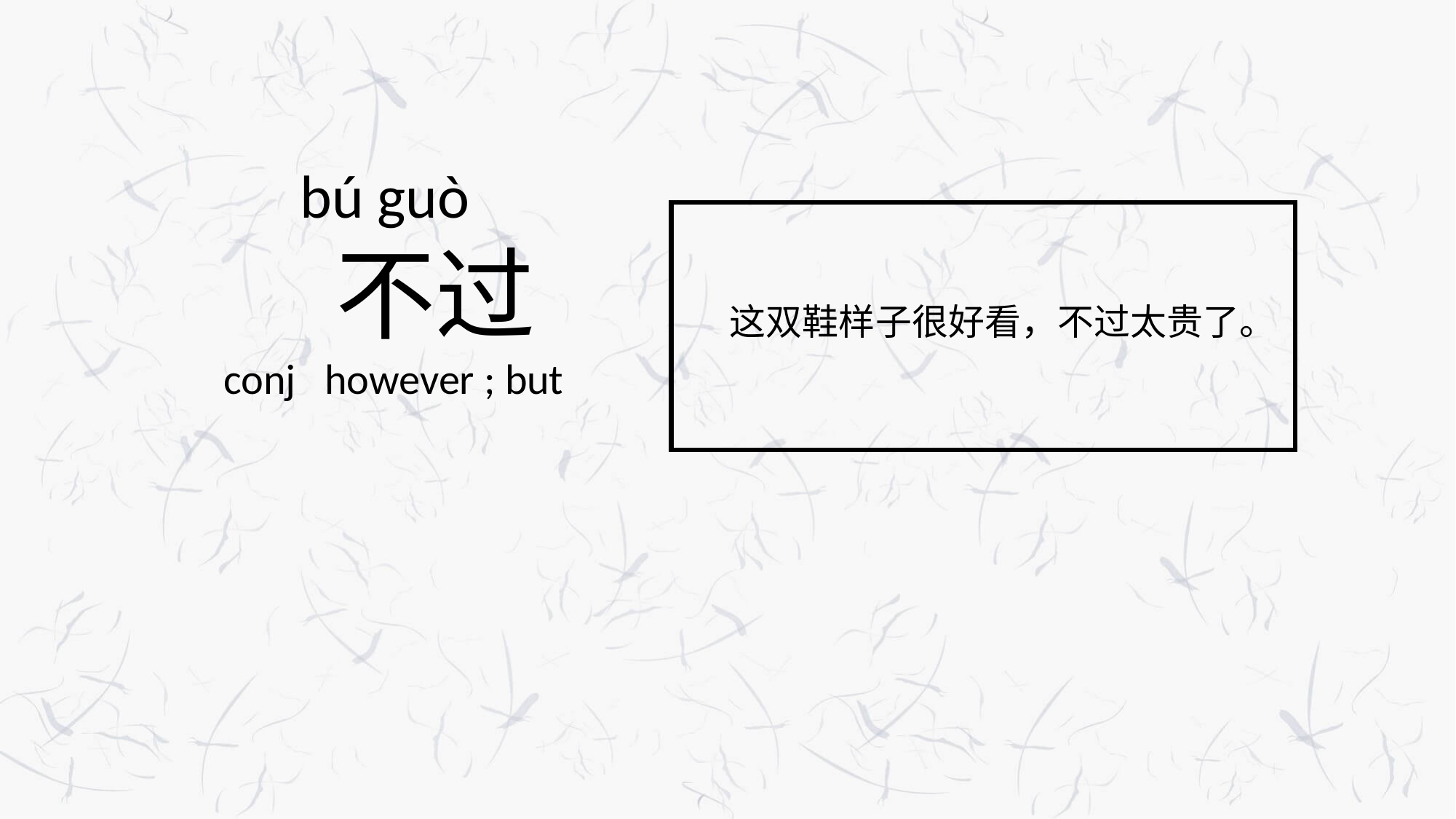

bú guò

             不过
                     conj   however ; but
这双鞋样子很好看，不过太贵了。